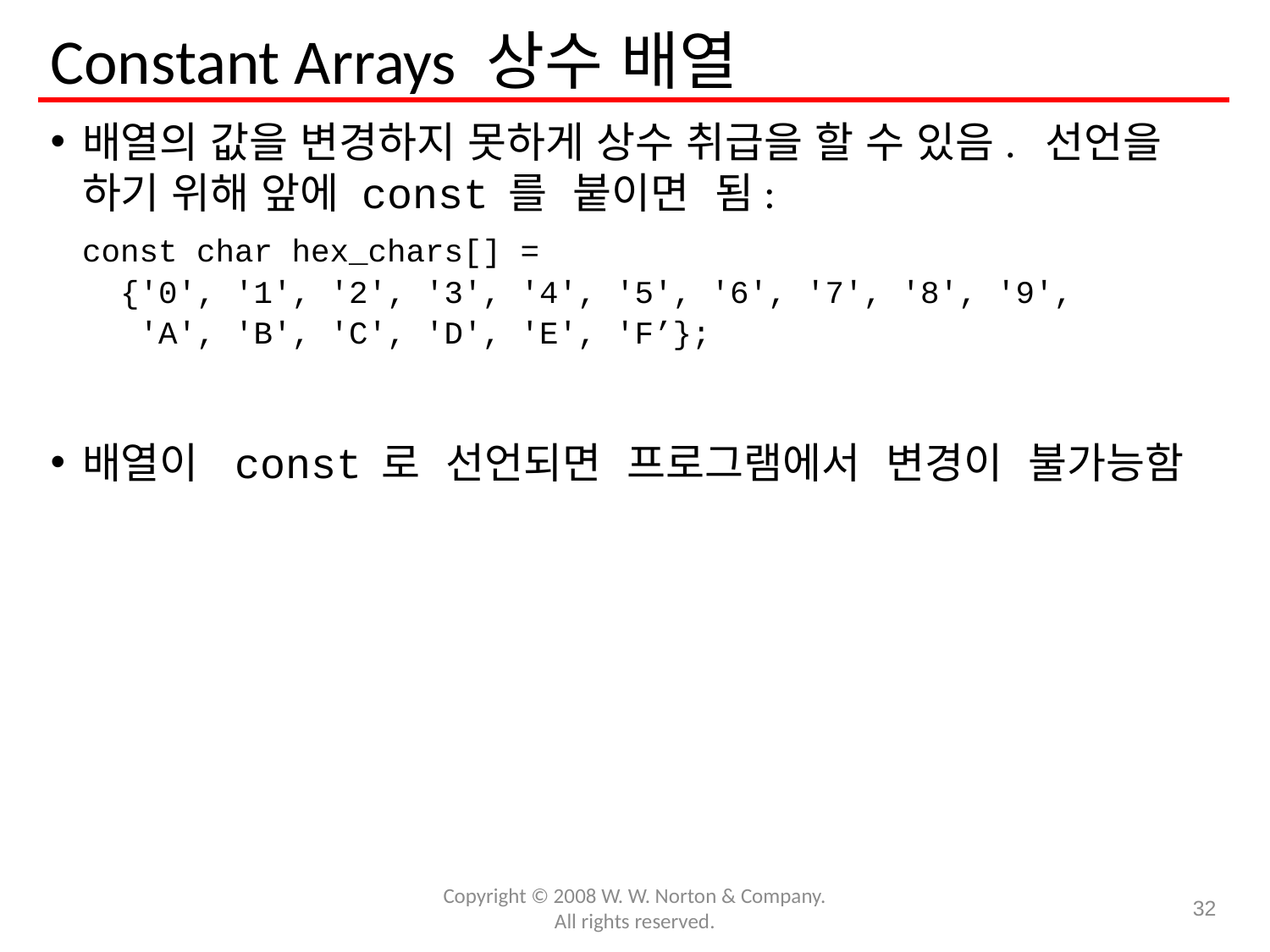

# Constant Arrays 상수 배열
배열의 값을 변경하지 못하게 상수 취급을 할 수 있음.  선언을 하기 위해 앞에 const 를 붙이면 됨:
	const char hex_chars[] =
	  {'0', '1', '2', '3', '4', '5', '6', '7', '8', '9',
	   'A', 'B', 'C', 'D', 'E', 'F’};

배열이 const 로 선언되면 프로그램에서 변경이 불가능함
Copyright © 2008 W. W. Norton & Company.
All rights reserved.
32